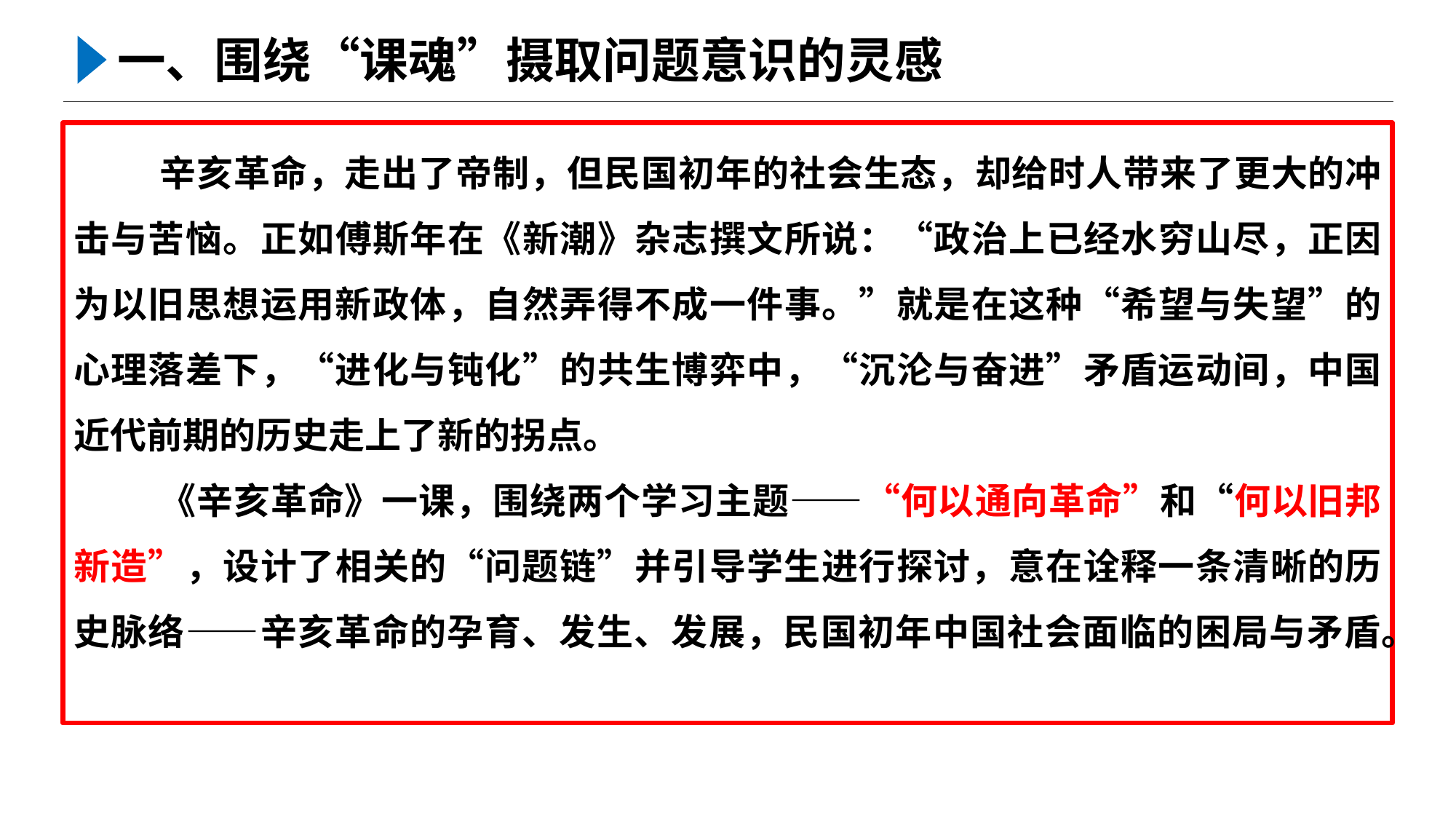

一、围绕“课魂”摄取问题意识的灵感

辛亥革命，走出了帝制，但民国初年的社会生态，却给时人带来了更大的冲击与苦恼。正如傅斯年在《新潮》杂志撰文所说：“政治上已经水穷山尽，正因为以旧思想运用新政体，自然弄得不成一件事。”就是在这种“希望与失望”的心理落差下，“进化与钝化”的共生博弈中，“沉沦与奋进”矛盾运动间，中国近代前期的历史走上了新的拐点。
《辛亥革命》一课，围绕两个学习主题——“何以通向革命”和“何以旧邦新造”，设计了相关的“问题链”并引导学生进行探讨，意在诠释一条清晰的历史脉络——辛亥革命的孕育、发生、发展，民国初年中国社会面临的困局与矛盾。